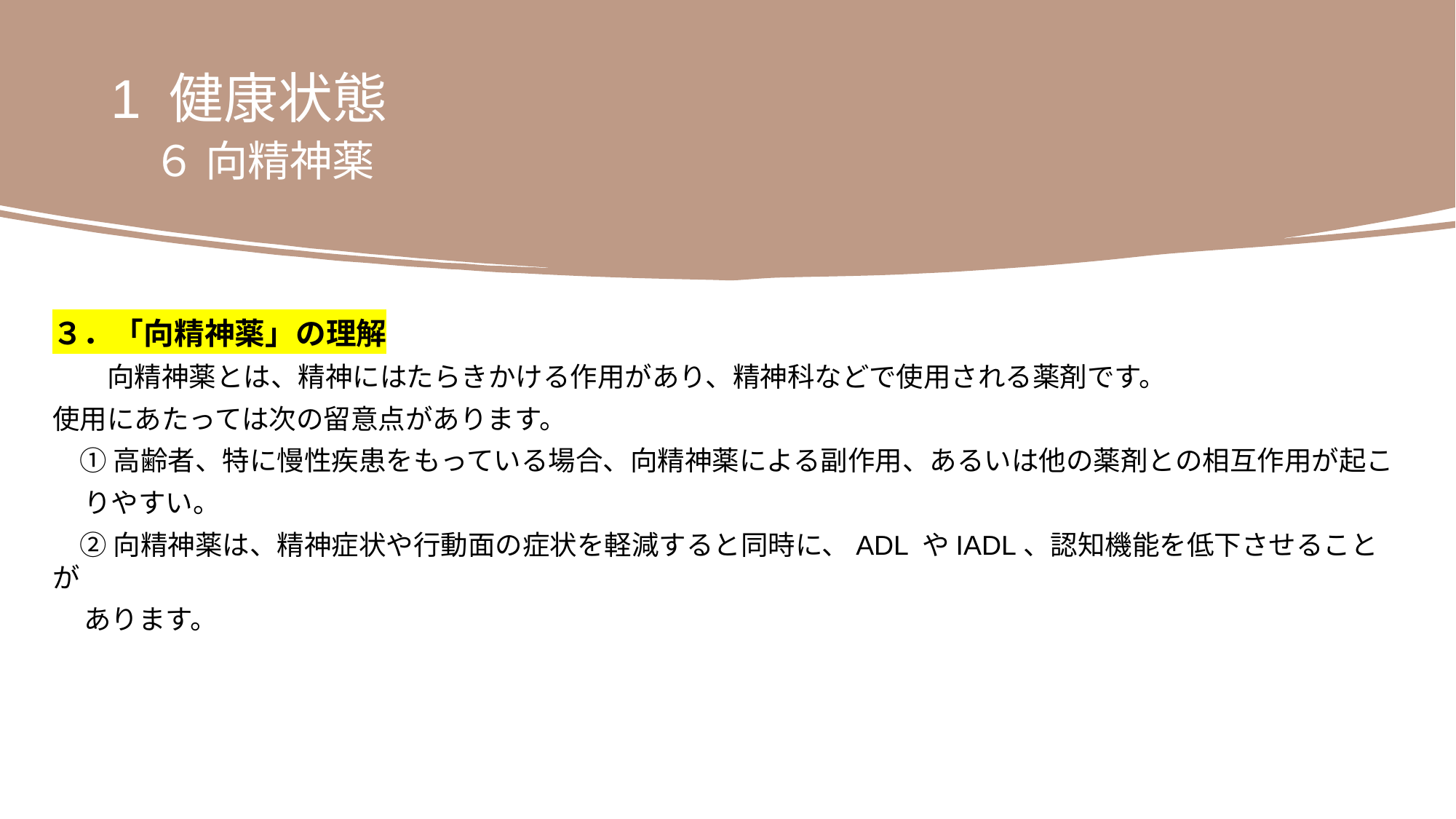

1 健康状態
　６ 向精神薬

３．「向精神薬」の理解
　　向精神薬とは、精神にはたらきかける作用があり、精神科などで使用される薬剤です。
使用にあたっては次の留意点があります。
　① 高齢者、特に慢性疾患をもっている場合、向精神薬による副作用、あるいは他の薬剤との相互作用が起こ
    りやすい。
　② 向精神薬は、精神症状や行動面の症状を軽減すると同時に、ADL やIADL、認知機能を低下させることが
    あります。